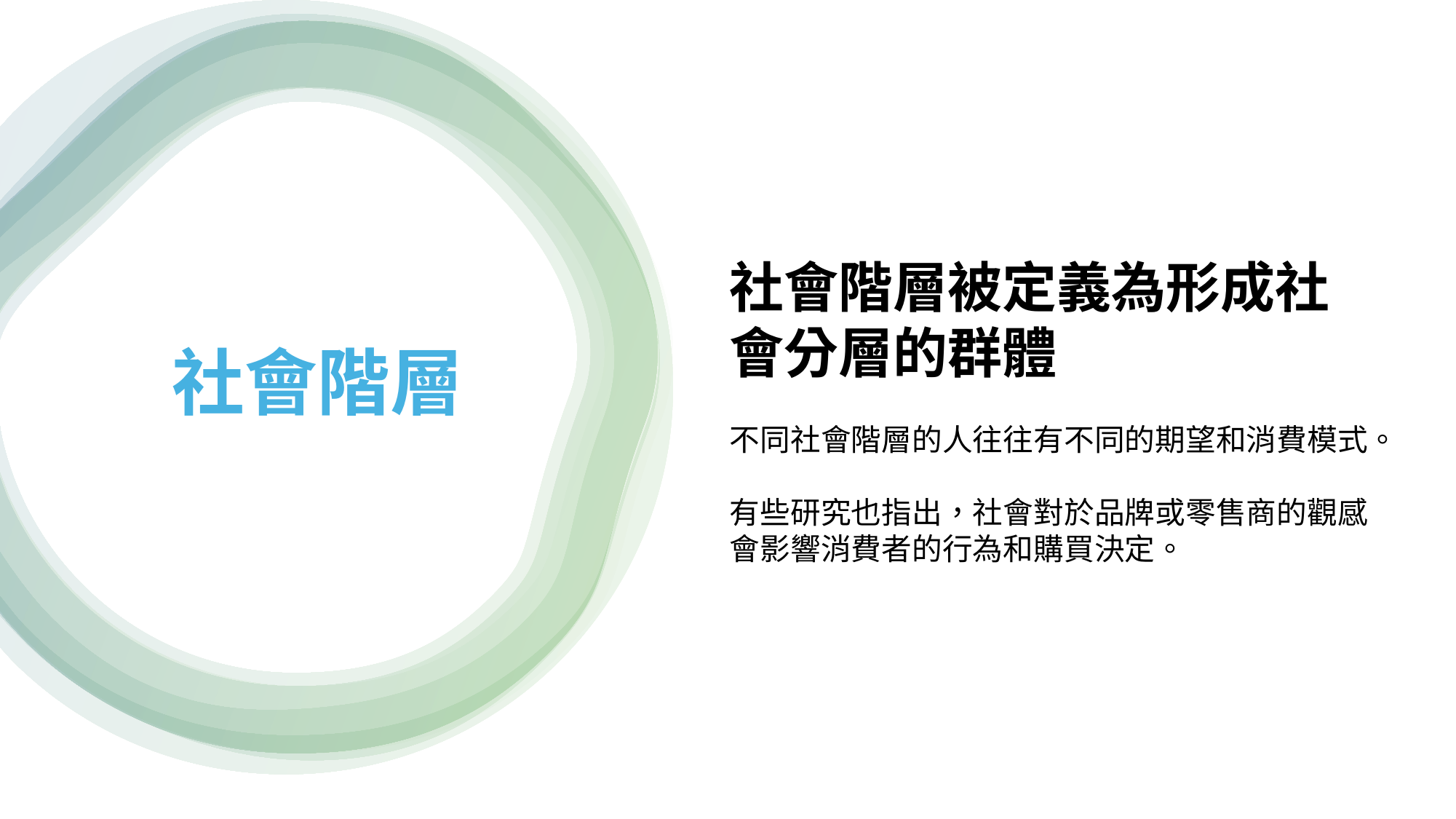

社會階層被定義為形成社會分層的群體

不同社會階層的人往往有不同的期望和消費模式。

有些研究也指出，社會對於品牌或零售商的觀感會影響消費者的行為和購買決定。
社會階層
14